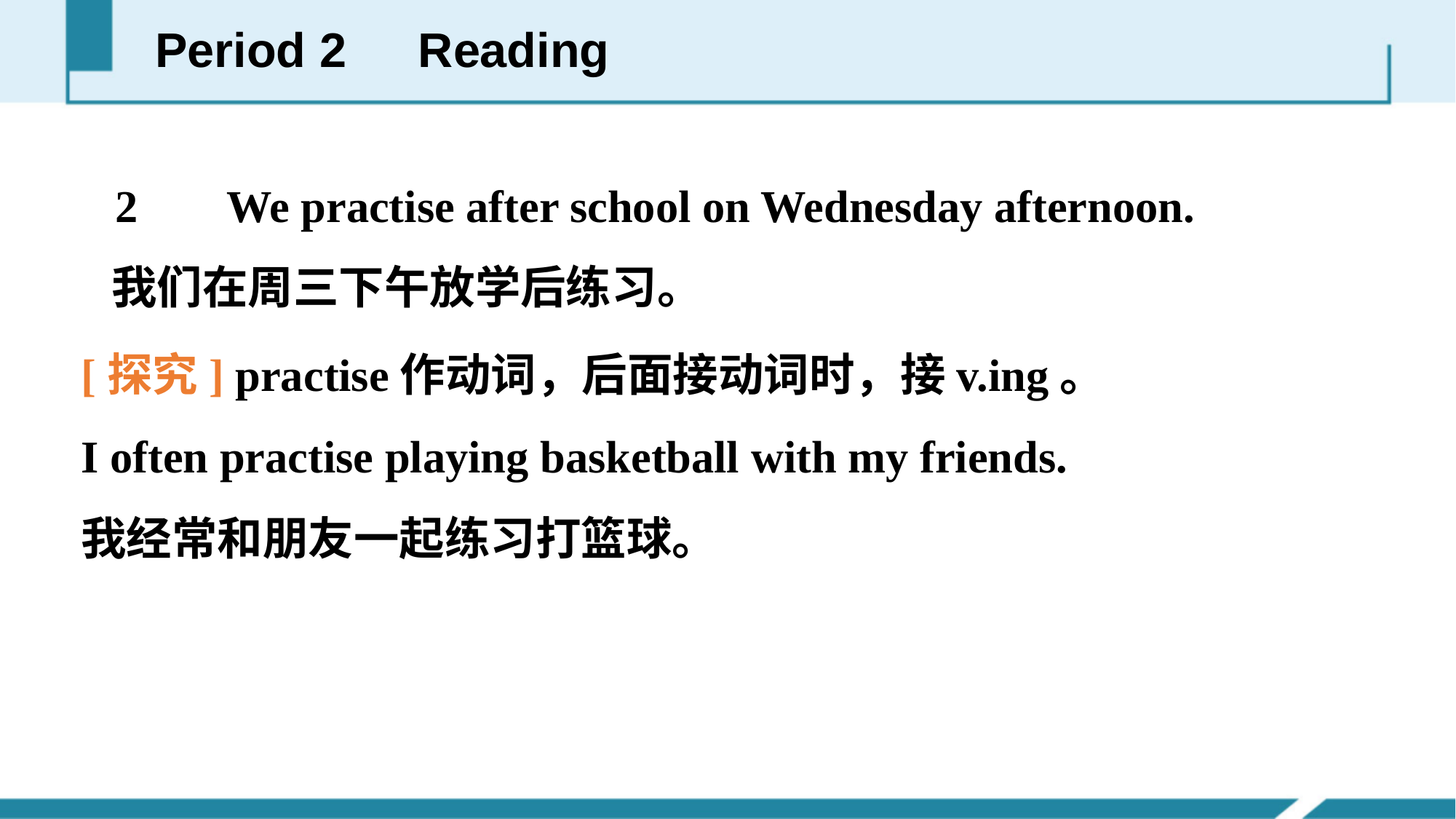

Period 2　Reading
　 2　  We practise after school on Wednesday afternoon.
     我们在周三下午放学后练习。
[探究] practise作动词，后面接动词时，接v.­ing。
I often practise playing basketball with my friends.
我经常和朋友一起练习打篮球。